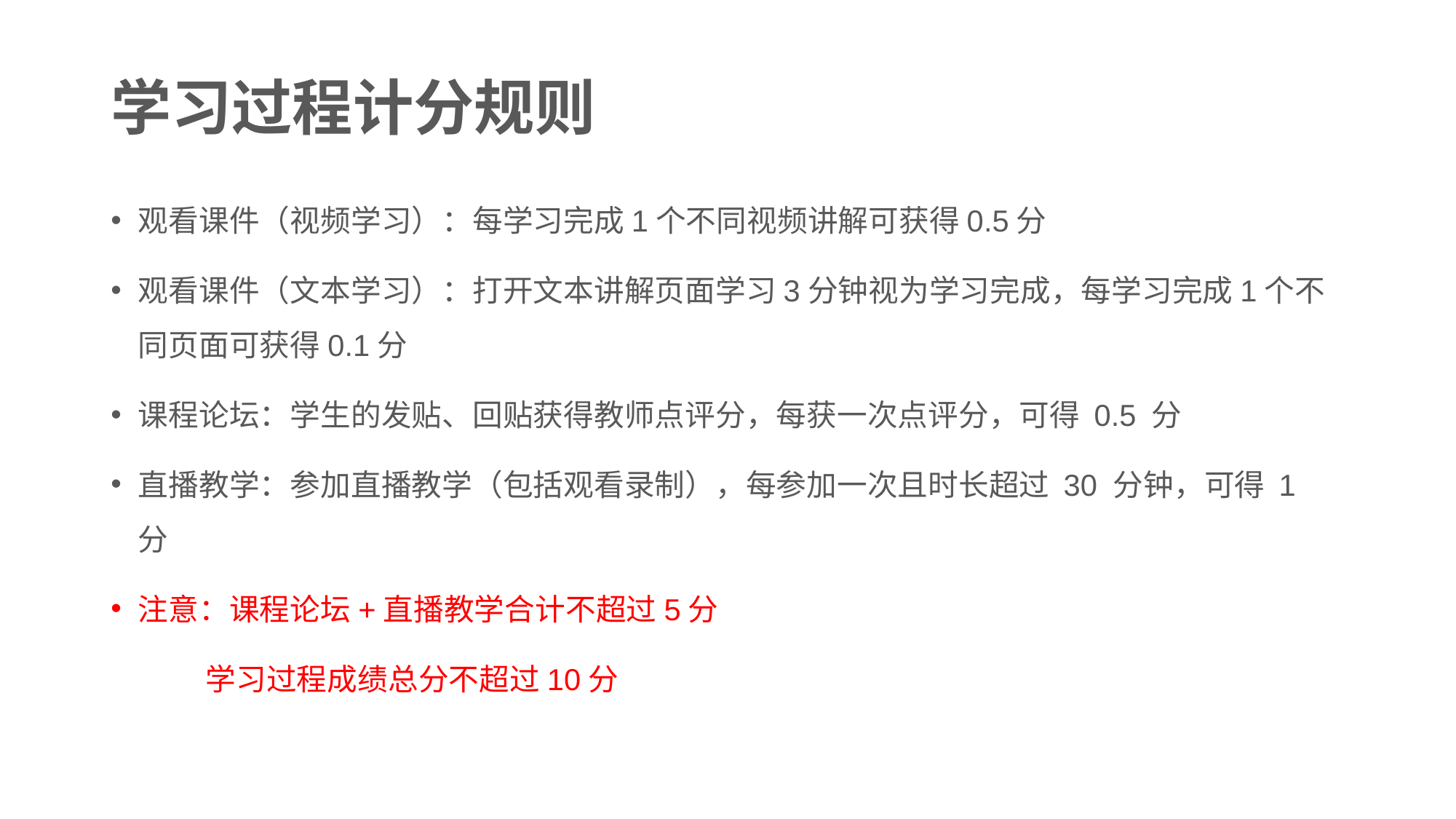

# 学习过程计分规则
观看课件（视频学习）：每学习完成1个不同视频讲解可获得0.5分
观看课件（文本学习）：打开文本讲解页面学习3分钟视为学习完成，每学习完成1个不同页面可获得0.1分
课程论坛：学生的发贴、回贴获得教师点评分，每获一次点评分，可得 0.5 分
直播教学：参加直播教学（包括观看录制），每参加一次且时长超过 30 分钟，可得 1 分
注意：课程论坛+直播教学合计不超过5分
             学习过程成绩总分不超过10分